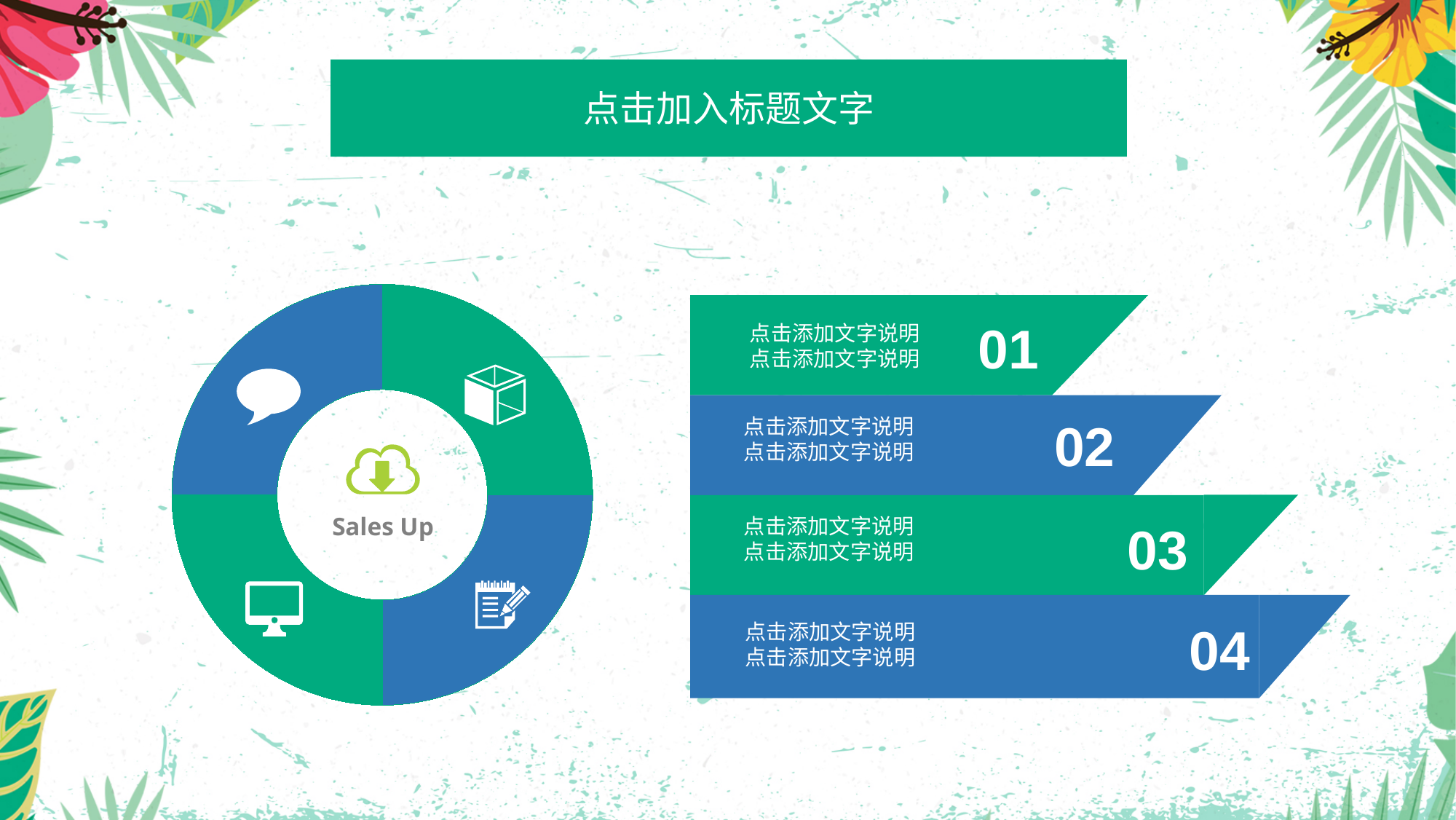

点击加入标题文字

### Chart

| Category | Sales |
|---|---|
| 1st Qtr | 3.0 |
| 2nd Qtr | 3.0 |
| 3rd Qtr | 3.0 |
| 4th Qtr | 3.0 |

Sales Up

01
点击添加文字说明
点击添加文字说明

02
点击添加文字说明
点击添加文字说明

点击添加文字说明
点击添加文字说明
03

04
点击添加文字说明
点击添加文字说明